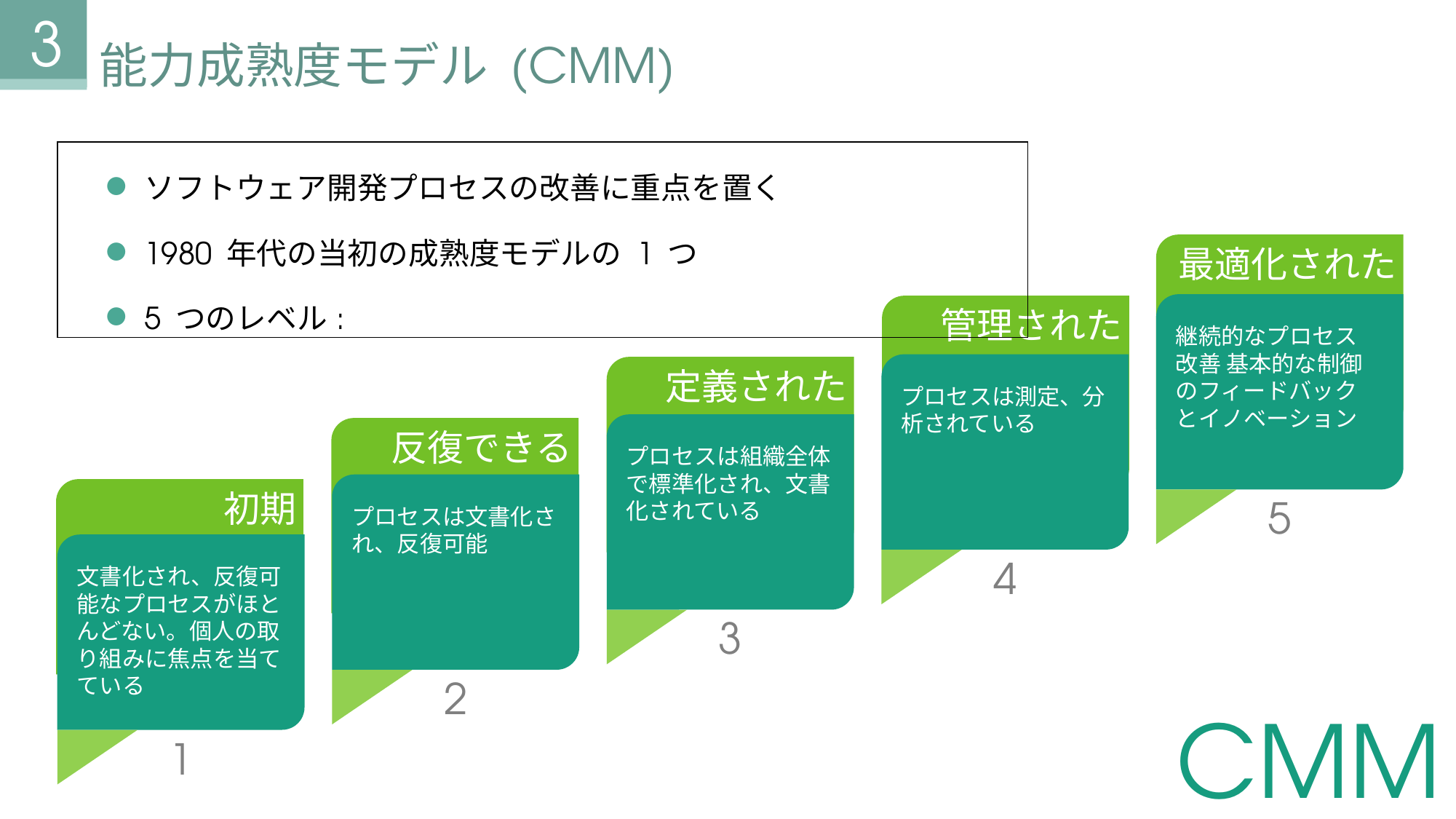

3

能力成熟度モデル (CMM)

| ソフトウェア開発プロセスの改善に重点を置く 1980 年代の当初の成熟度モデルの 1 つ 5 つのレベル: |
| --- |
最適化された

継続的なプロセス改善 基本的な制御のフィードバックとイノベーション
5
管理された

プロセスは測定、分析されている
4
定義された

プロセスは組織全体で標準化され、文書化されている
3
反復できる

プロセスは文書化され、反復可能
2
初期

文書化され、反復可能なプロセスがほとんどない。個人の取り組みに焦点を当てている
1
CMM